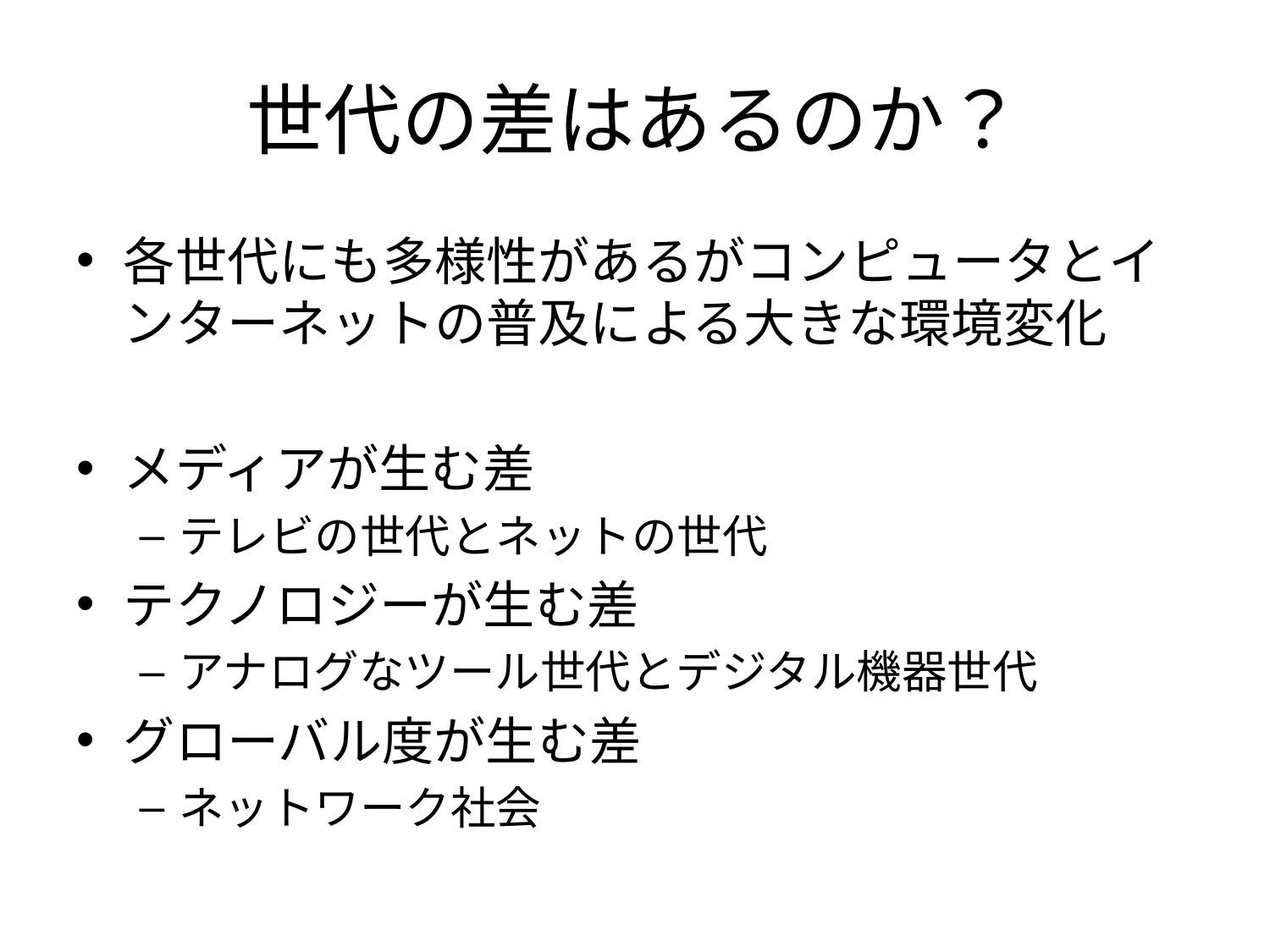

# 世代の差はあるのか？
各世代にも多様性があるがコンピュータとインターネットの普及による大きな環境変化

メディアが生む差
テレビの世代とネットの世代
テクノロジーが生む差
アナログなツール世代とデジタル機器世代
グローバル度が生む差
ネットワーク社会